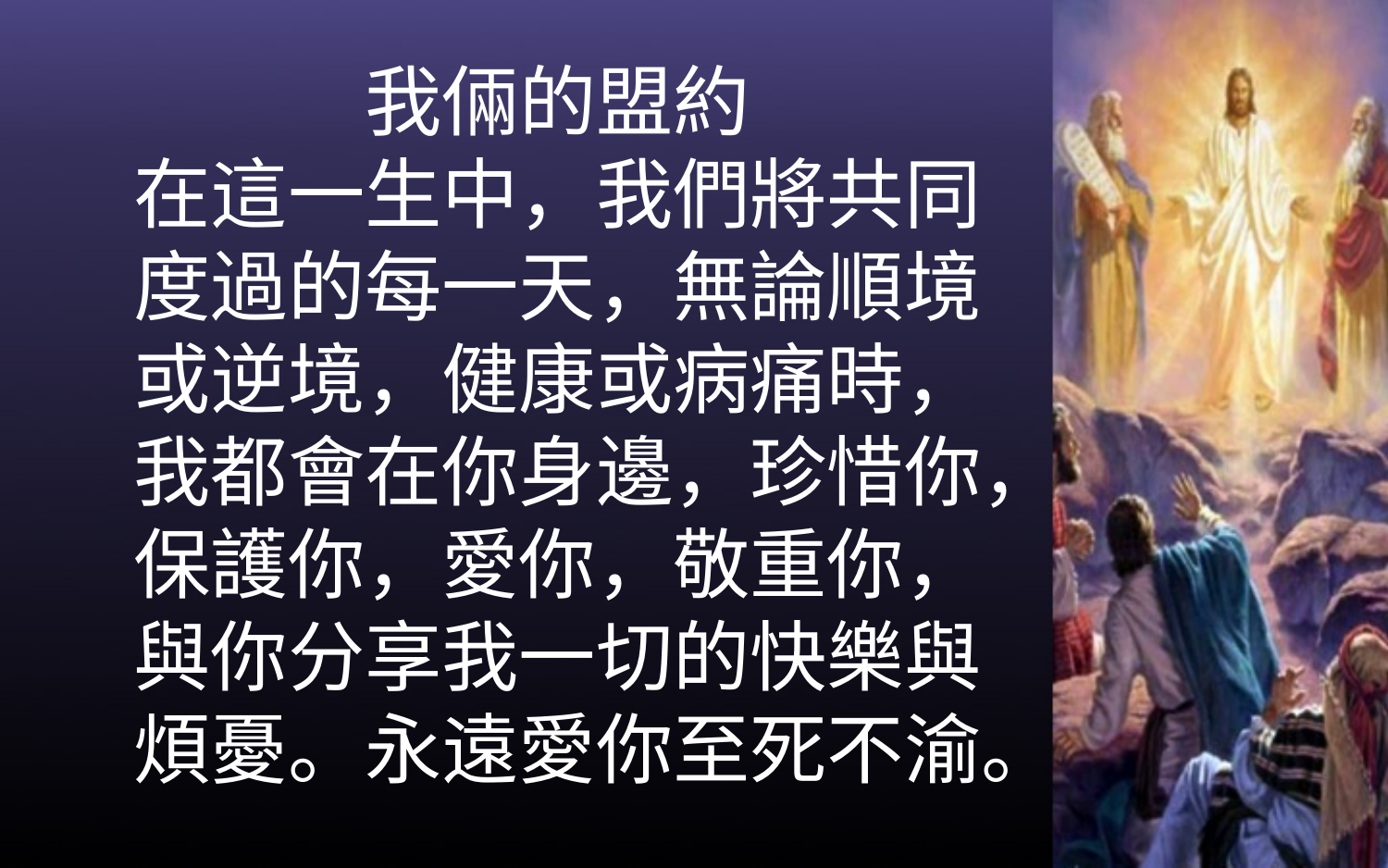

我倆的盟約
在這一生中，我們將共同度過的每一天，無論順境或逆境，健康或病痛時，我都會在你身邊，珍惜你，保護你，愛你，敬重你，與你分享我一切的快樂與煩憂。永遠愛你至死不渝。